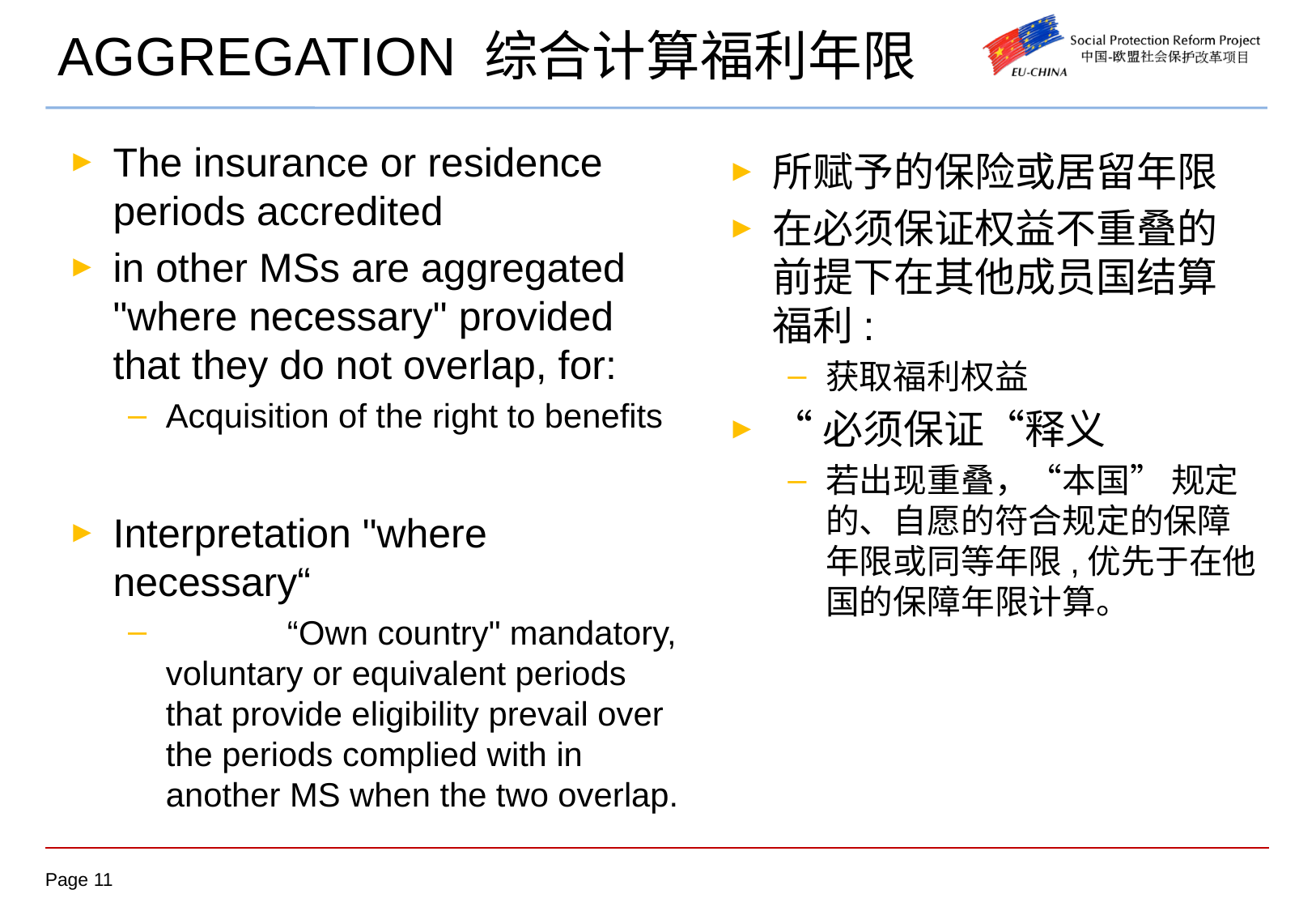

# AGGREGATION 综合计算福利年限
The insurance or residence periods accredited
in other MSs are aggregated "where necessary" provided that they do not overlap, for:
Acquisition of the right to benefits

Interpretation "where necessary“
	“Own country" mandatory, voluntary or equivalent periods that provide eligibility prevail over the periods complied with in another MS when the two overlap.

所赋予的保险或居留年限
在必须保证权益不重叠的前提下在其他成员国结算福利:
获取福利权益
“必须保证“释义
若出现重叠，“本国” 规定的、自愿的符合规定的保障年限或同等年限,优先于在他国的保障年限计算。